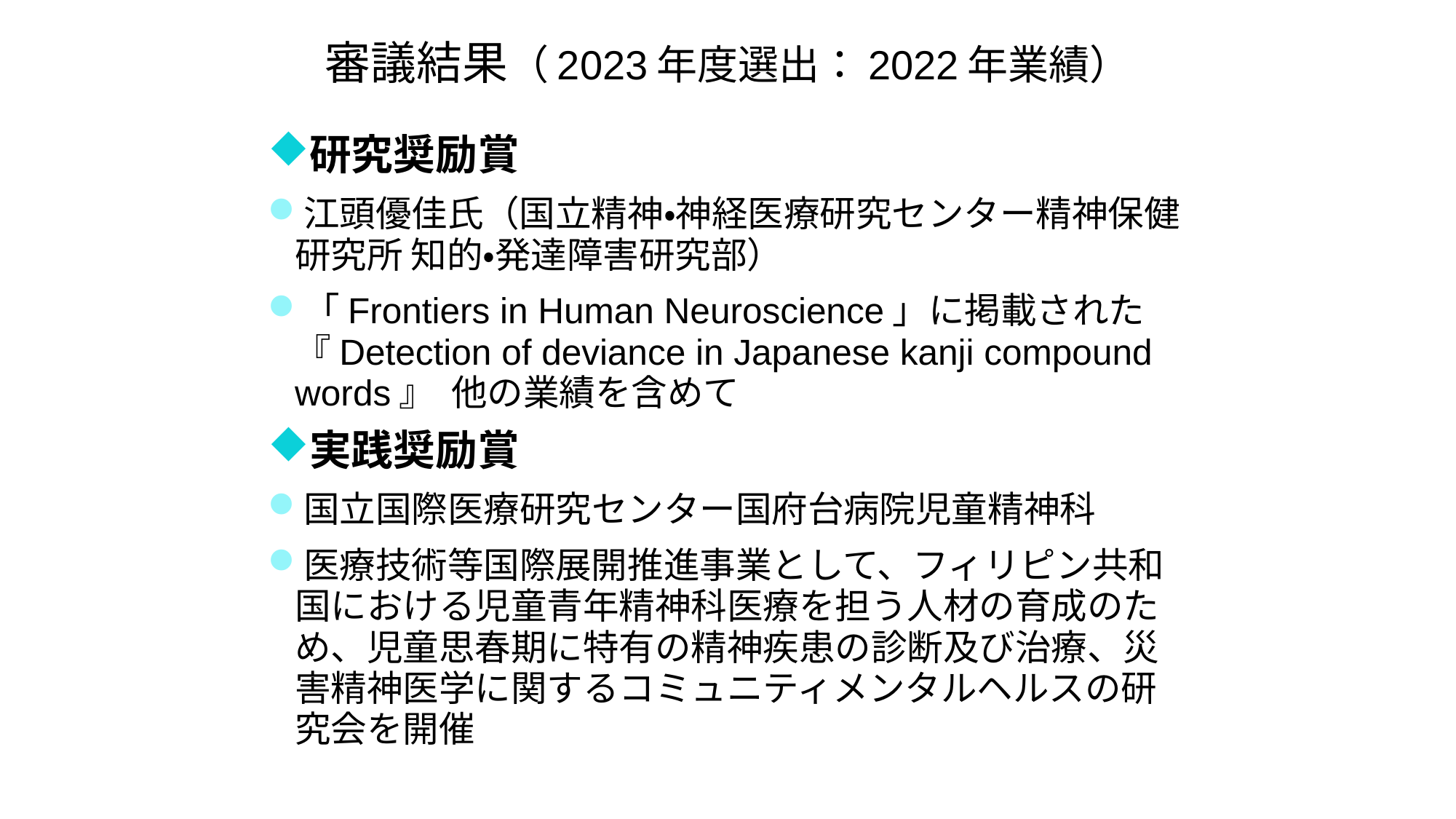

# 審議結果（2023年度選出：2022年業績）
研究奨励賞
江頭優佳氏（国立精神・神経医療研究センター精神保健研究所 知的・発達障害研究部）
「Frontiers in Human Neuroscience」に掲載された『Detection of deviance in Japanese kanji compound words』  他の業績を含めて
実践奨励賞
国立国際医療研究センター国府台病院児童精神科
医療技術等国際展開推進事業として、フィリピン共和国における児童青年精神科医療を担う人材の育成のため、児童思春期に特有の精神疾患の診断及び治療、災害精神医学に関するコミュニティメンタルヘルスの研究会を開催